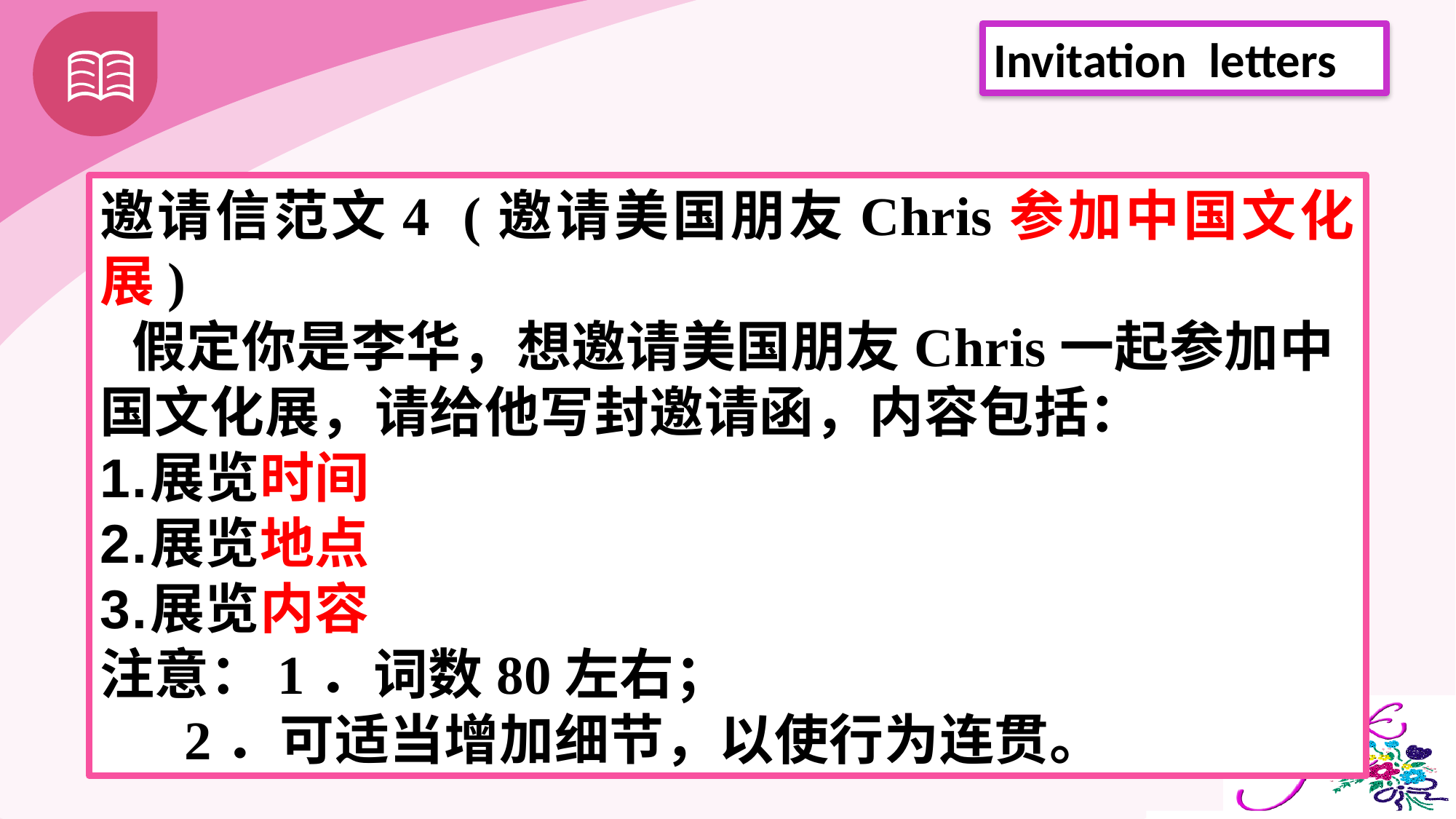

邀请信范文4  (邀请美国朋友Chris参加中国文化展)
假定你是李华，想邀请美国朋友Chris一起参加中国文化展，请给他写封邀请函，内容包括：
展览时间
展览地点
展览内容
注意：1．词数80左右；
      2．可适当增加细节，以使行为连贯。